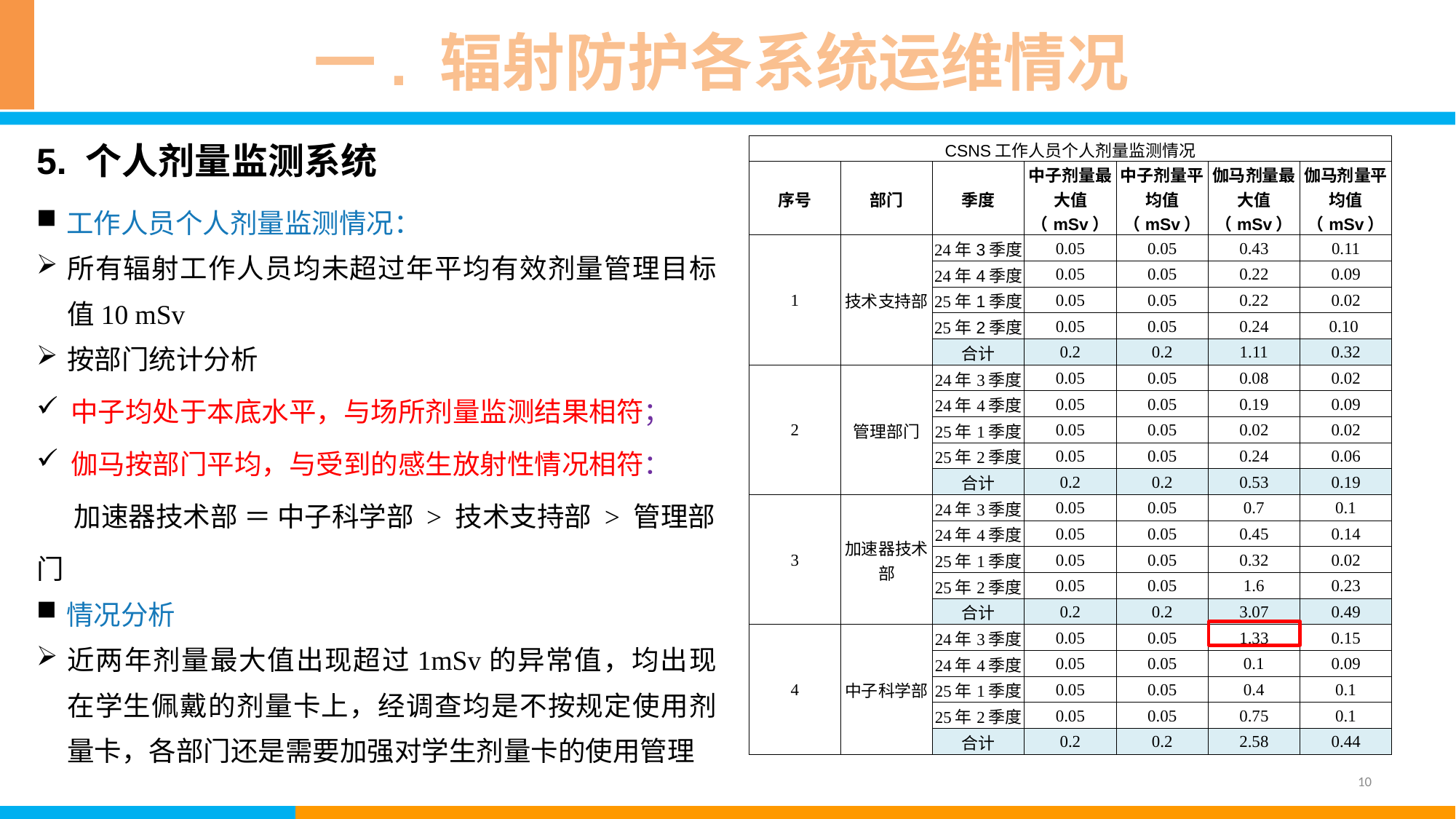

# 一. 辐射防护各系统运维情况
5. 个人剂量监测系统
工作人员个人剂量监测情况：
所有辐射工作人员均未超过年平均有效剂量管理目标值10 mSv
按部门统计分析
中子均处于本底水平，与场所剂量监测结果相符；
伽马按部门平均，与受到的感生放射性情况相符：
     加速器技术部 ＝ 中子科学部 > 技术支持部 > 管理部门
情况分析
近两年剂量最大值出现超过1mSv的异常值，均出现在学生佩戴的剂量卡上，经调查均是不按规定使用剂量卡，各部门还是需要加强对学生剂量卡的使用管理

| CSNS工作人员个人剂量监测情况 |  |  |  |  |  |  |
| --- | --- | --- | --- | --- | --- | --- |
| 序号 | 部门 | 季度 | 中子剂量最大值（mSv） | 中子剂量平均值（mSv） | 伽马剂量最大值（mSv） | 伽马剂量平均值（mSv） |
| 1 | 技术支持部 | 24年3季度 | 0.05 | 0.05 | 0.43 | 0.11 |
|  |  | 24年4季度 | 0.05 | 0.05 | 0.22 | 0.09 |
|  |  | 25年1季度 | 0.05 | 0.05 | 0.22 | 0.02 |
|  |  | 25年2季度 | 0.05 | 0.05 | 0.24 | 0.10 |
|  |  | 合计 | 0.2 | 0.2 | 1.11 | 0.32 |
| 2 | 管理部门 | 24年3季度 | 0.05 | 0.05 | 0.08 | 0.02 |
|  |  | 24年4季度 | 0.05 | 0.05 | 0.19 | 0.09 |
|  |  | 25年1季度 | 0.05 | 0.05 | 0.02 | 0.02 |
|  |  | 25年2季度 | 0.05 | 0.05 | 0.24 | 0.06 |
|  |  | 合计 | 0.2 | 0.2 | 0.53 | 0.19 |
| 3 | 加速器技术部 | 24年3季度 | 0.05 | 0.05 | 0.7 | 0.1 |
|  |  | 24年4季度 | 0.05 | 0.05 | 0.45 | 0.14 |
|  |  | 25年1季度 | 0.05 | 0.05 | 0.32 | 0.02 |
|  |  | 25年2季度 | 0.05 | 0.05 | 1.6 | 0.23 |
|  |  | 合计 | 0.2 | 0.2 | 3.07 | 0.49 |
| 4 | 中子科学部 | 24年3季度 | 0.05 | 0.05 | 1.33 | 0.15 |
|  |  | 24年4季度 | 0.05 | 0.05 | 0.1 | 0.09 |
|  |  | 25年1季度 | 0.05 | 0.05 | 0.4 | 0.1 |
|  |  | 25年2季度 | 0.05 | 0.05 | 0.75 | 0.1 |
|  |  | 合计 | 0.2 | 0.2 | 2.58 | 0.44 |

10